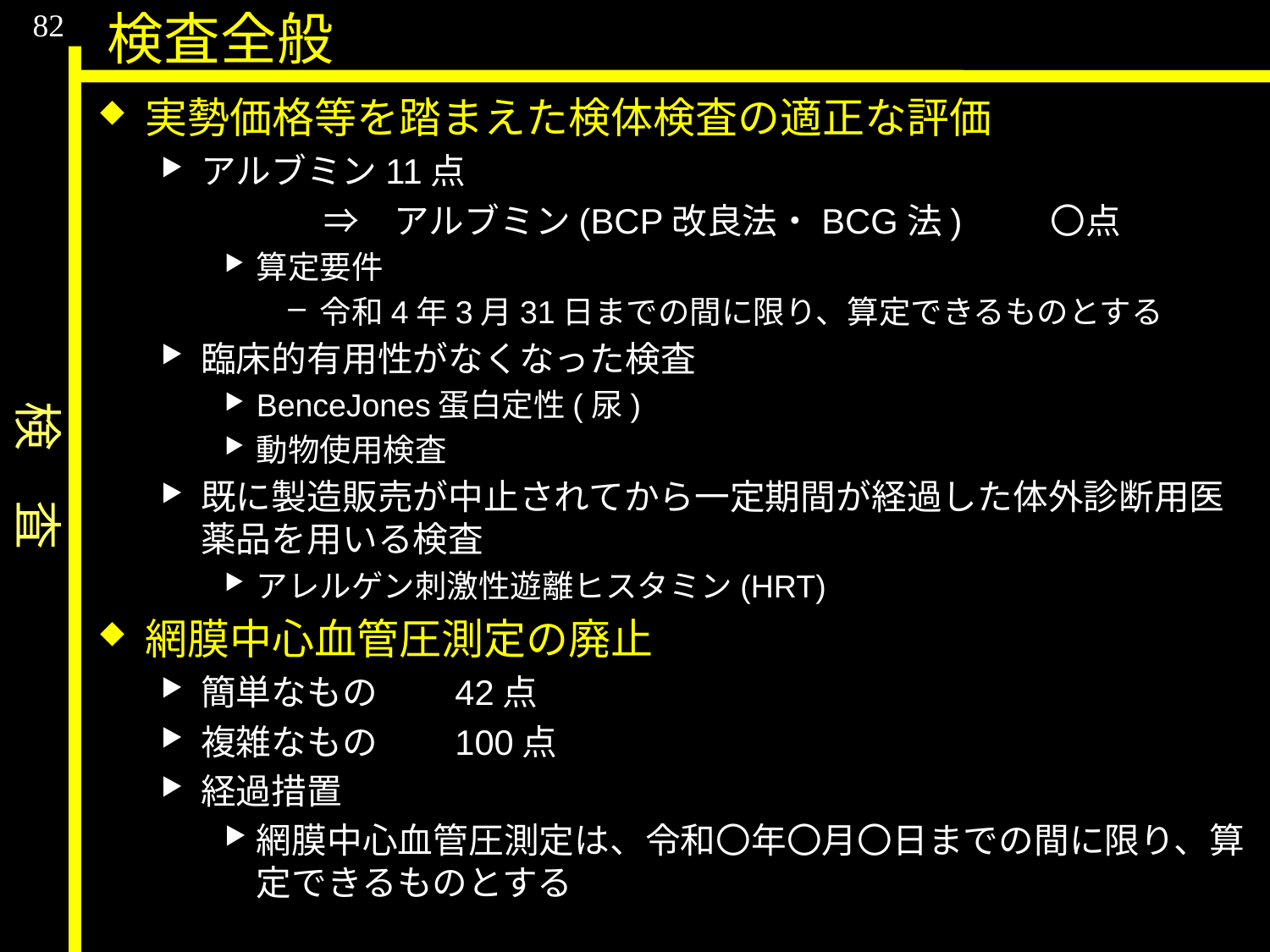

検　査
82
検査全般

実勢価格等を踏まえた検体検査の適正な評価
アルブミン11点
	　⇒　アルブミン(BCP改良法・BCG法)	〇点
算定要件
令和4年3月31日までの間に限り、算定できるものとする
臨床的有用性がなくなった検査
BenceJones蛋白定性(尿)
動物使用検査
既に製造販売が中止されてから一定期間が経過した体外診断用医薬品を用いる検査
アレルゲン刺激性遊離ヒスタミン(HRT)
網膜中心血管圧測定の廃止
簡単なもの	42点
複雑なもの	100点
経過措置
網膜中心血管圧測定は、令和〇年〇月〇日までの間に限り、算定できるものとする